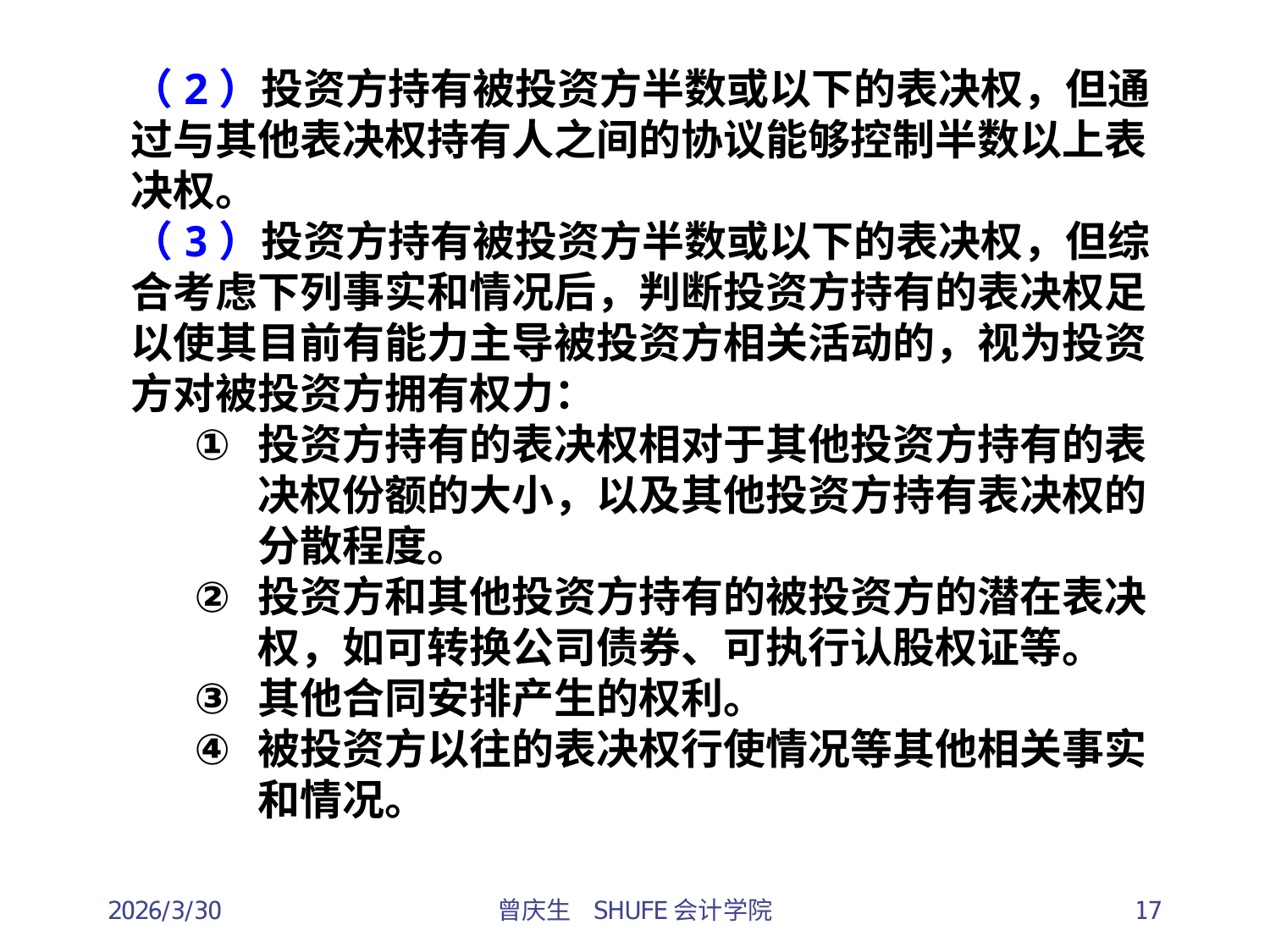

（2）投资方持有被投资方半数或以下的表决权，但通过与其他表决权持有人之间的协议能够控制半数以上表决权。
（3）投资方持有被投资方半数或以下的表决权，但综合考虑下列事实和情况后，判断投资方持有的表决权足以使其目前有能力主导被投资方相关活动的，视为投资方对被投资方拥有权力：
投资方持有的表决权相对于其他投资方持有的表决权份额的大小，以及其他投资方持有表决权的分散程度。
投资方和其他投资方持有的被投资方的潜在表决权，如可转换公司债券、可执行认股权证等。
其他合同安排产生的权利。
被投资方以往的表决权行使情况等其他相关事实和情况。
2026/3/30
曾庆生   SHUFE会计学院
17